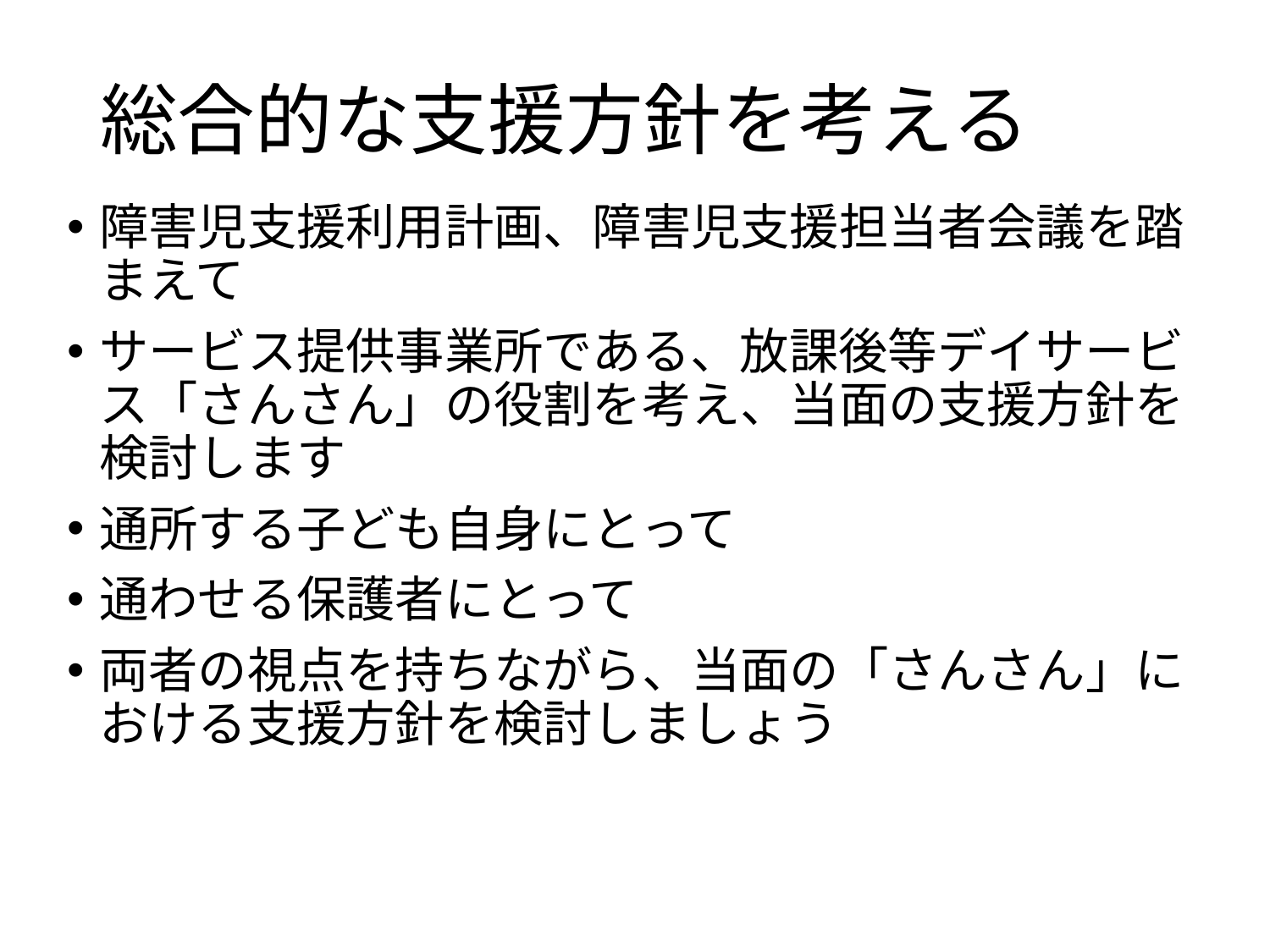

# 総合的な支援方針を考える
障害児支援利用計画、障害児支援担当者会議を踏まえて
サービス提供事業所である、放課後等デイサービス「さんさん」の役割を考え、当面の支援方針を検討します
通所する子ども自身にとって
通わせる保護者にとって
両者の視点を持ちながら、当面の「さんさん」における支援方針を検討しましょう